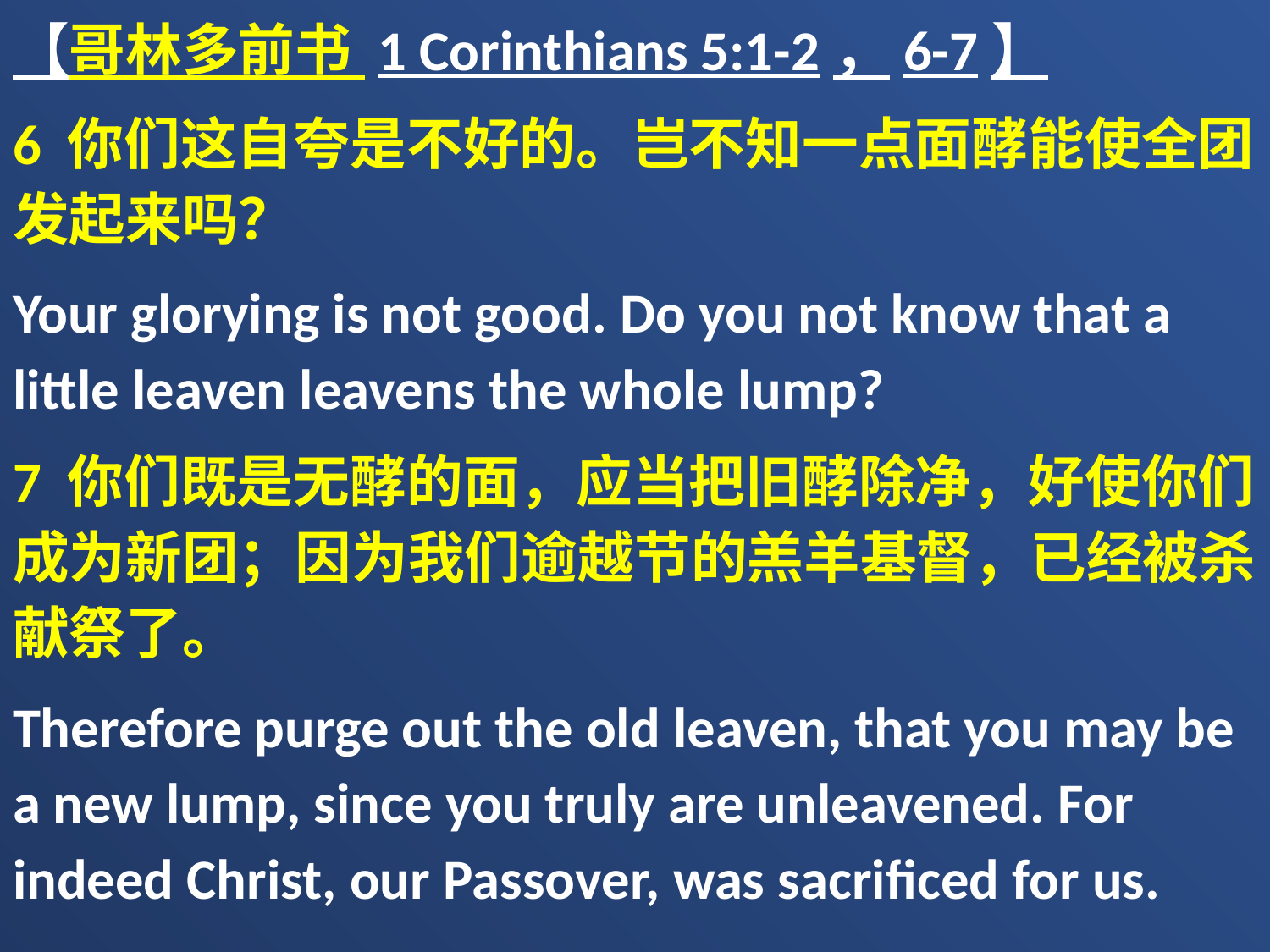

【哥林多前书 1 Corinthians 5:1-2，6-7】
6 你们这自夸是不好的。岂不知一点面酵能使全团发起来吗？
Your glorying is not good. Do you not know that a little leaven leavens the whole lump?
7 你们既是无酵的面，应当把旧酵除净，好使你们成为新团；因为我们逾越节的羔羊基督，已经被杀献祭了。
Therefore purge out the old leaven, that you may be a new lump, since you truly are unleavened. For indeed Christ, our Passover, was sacrificed for us.